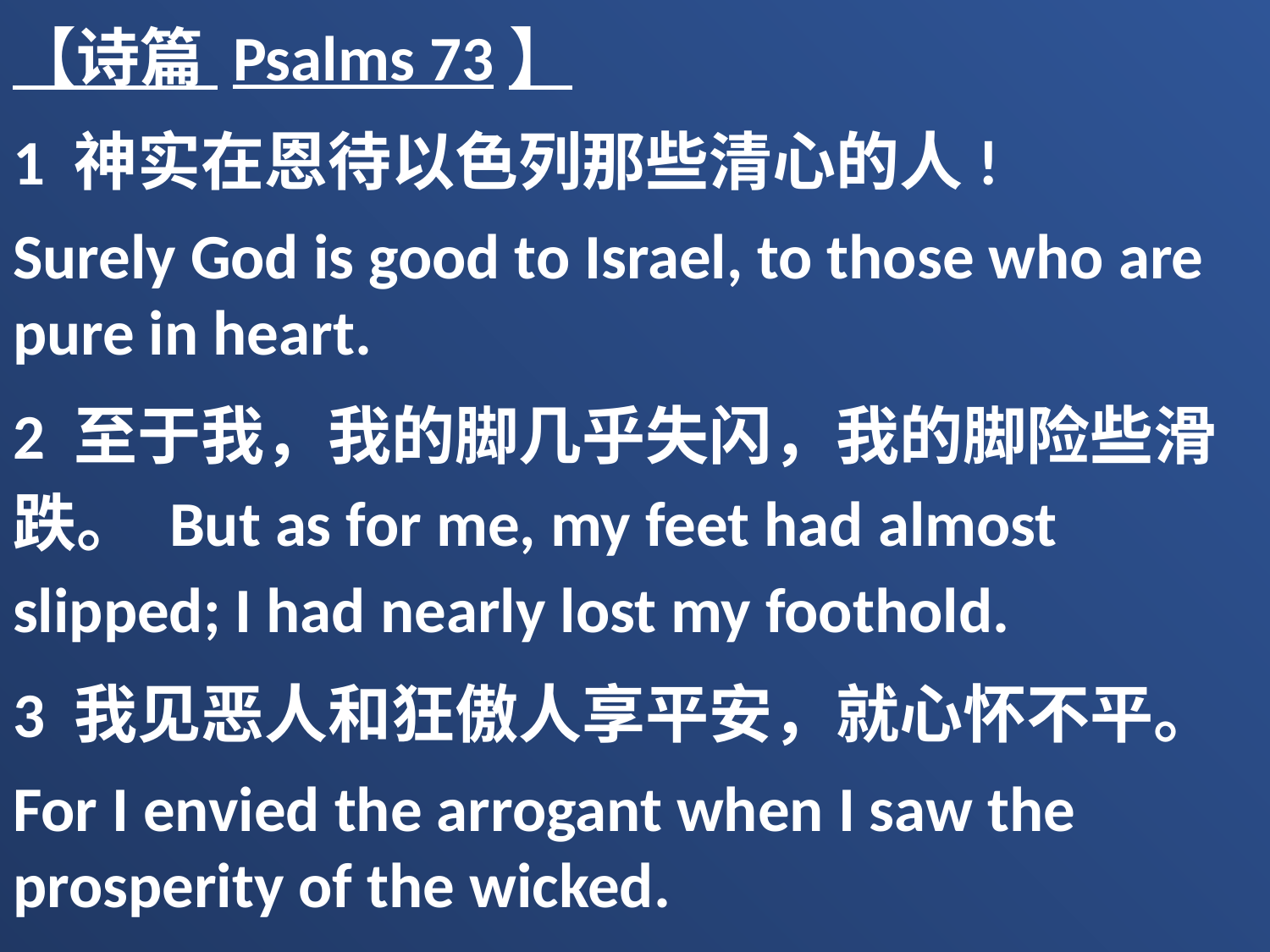

【诗篇 Psalms 73】
1 神实在恩待以色列那些清心的人!
Surely God is good to Israel, to those who are pure in heart.
2 至于我，我的脚几乎失闪，我的脚险些滑跌。 But as for me, my feet had almost slipped; I had nearly lost my foothold.
3 我见恶人和狂傲人享平安，就心怀不平。
For I envied the arrogant when I saw the prosperity of the wicked.